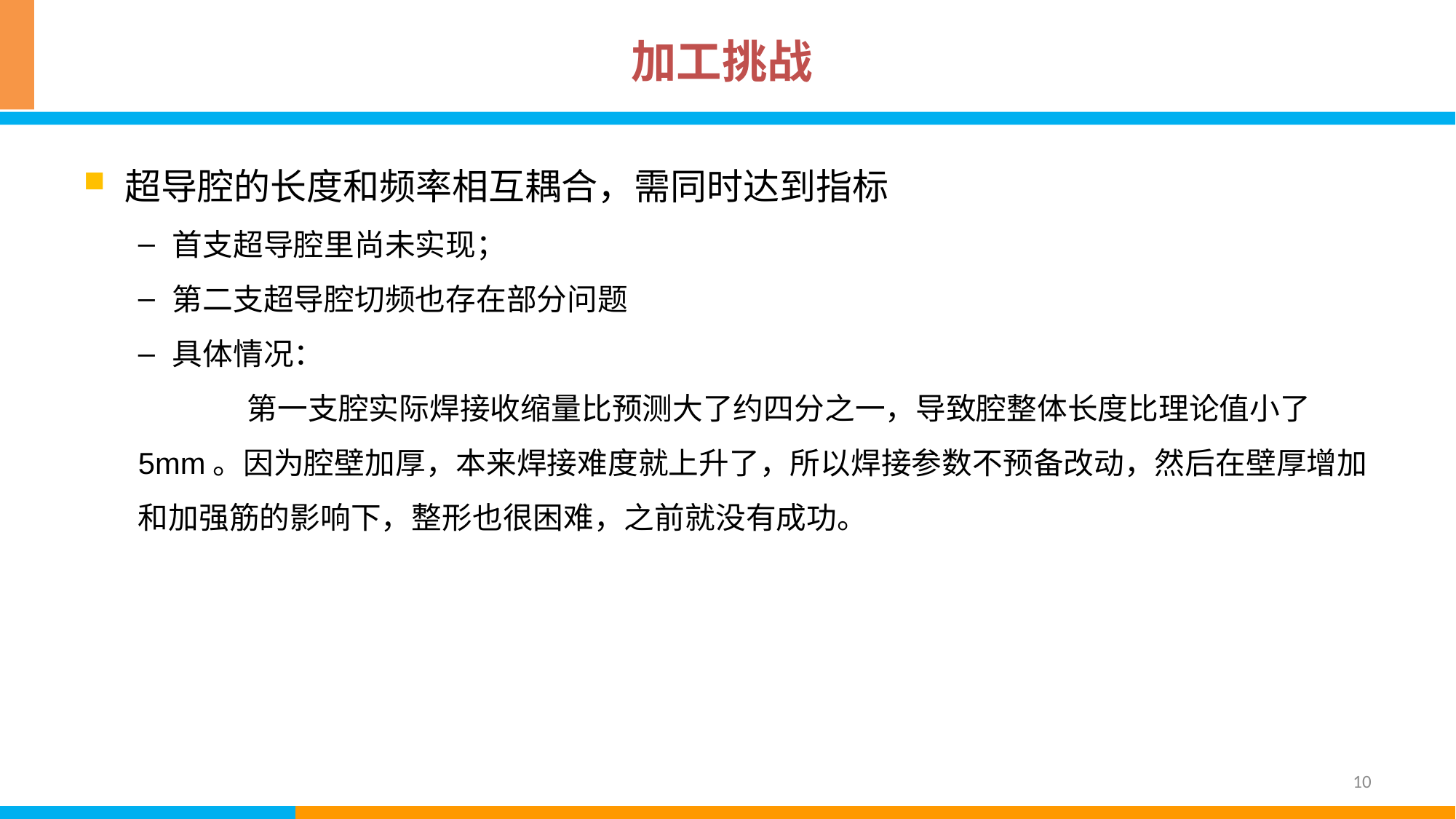

# 加工挑战
超导腔的长度和频率相互耦合，需同时达到指标
首支超导腔里尚未实现；
第二支超导腔切频也存在部分问题
具体情况：
	第一支腔实际焊接收缩量比预测大了约四分之一，导致腔整体长度比理论值小了5mm。因为腔壁加厚，本来焊接难度就上升了，所以焊接参数不预备改动，然后在壁厚增加和加强筋的影响下，整形也很困难，之前就没有成功。

10